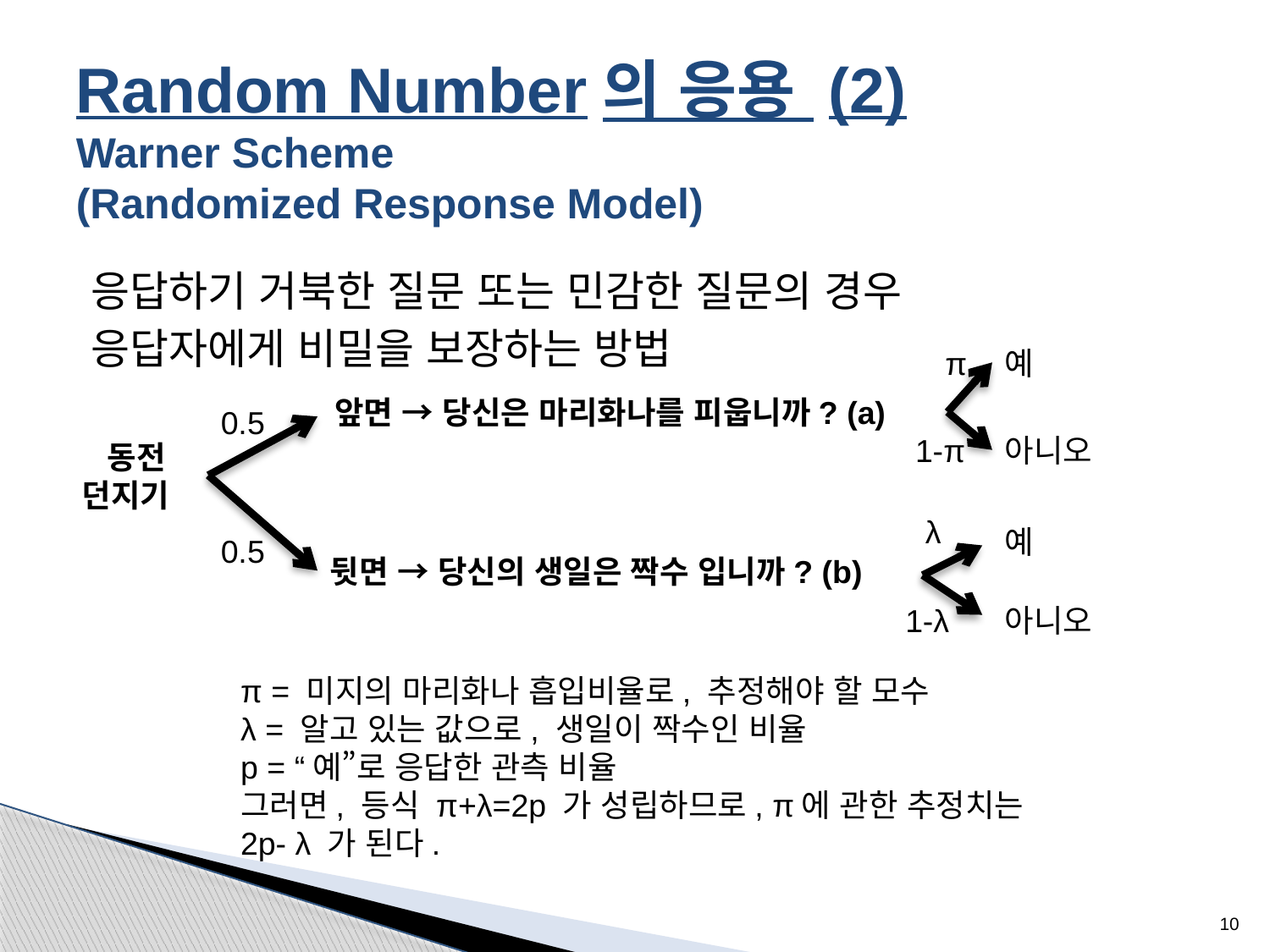

# Random Number의 응용 (2) Warner Scheme (Randomized Response Model)
응답하기 거북한 질문 또는 민감한 질문의 경우
응답자에게 비밀을 보장하는 방법

π
예
앞면 → 당신은 마리화나를 피웁니까? (a)
0.5
1-π
아니오
  동전
던지기
λ
예
0.5
뒷면 → 당신의 생일은 짝수 입니까? (b)
1-λ
아니오
π = 미지의 마리화나 흡입비율로, 추정해야 할 모수
λ = 알고 있는 값으로, 생일이 짝수인 비율
p = “예”로 응답한 관측 비율
그러면, 등식 π+λ=2p 가 성립하므로, π에 관한 추정치는
2p- λ 가 된다.
10